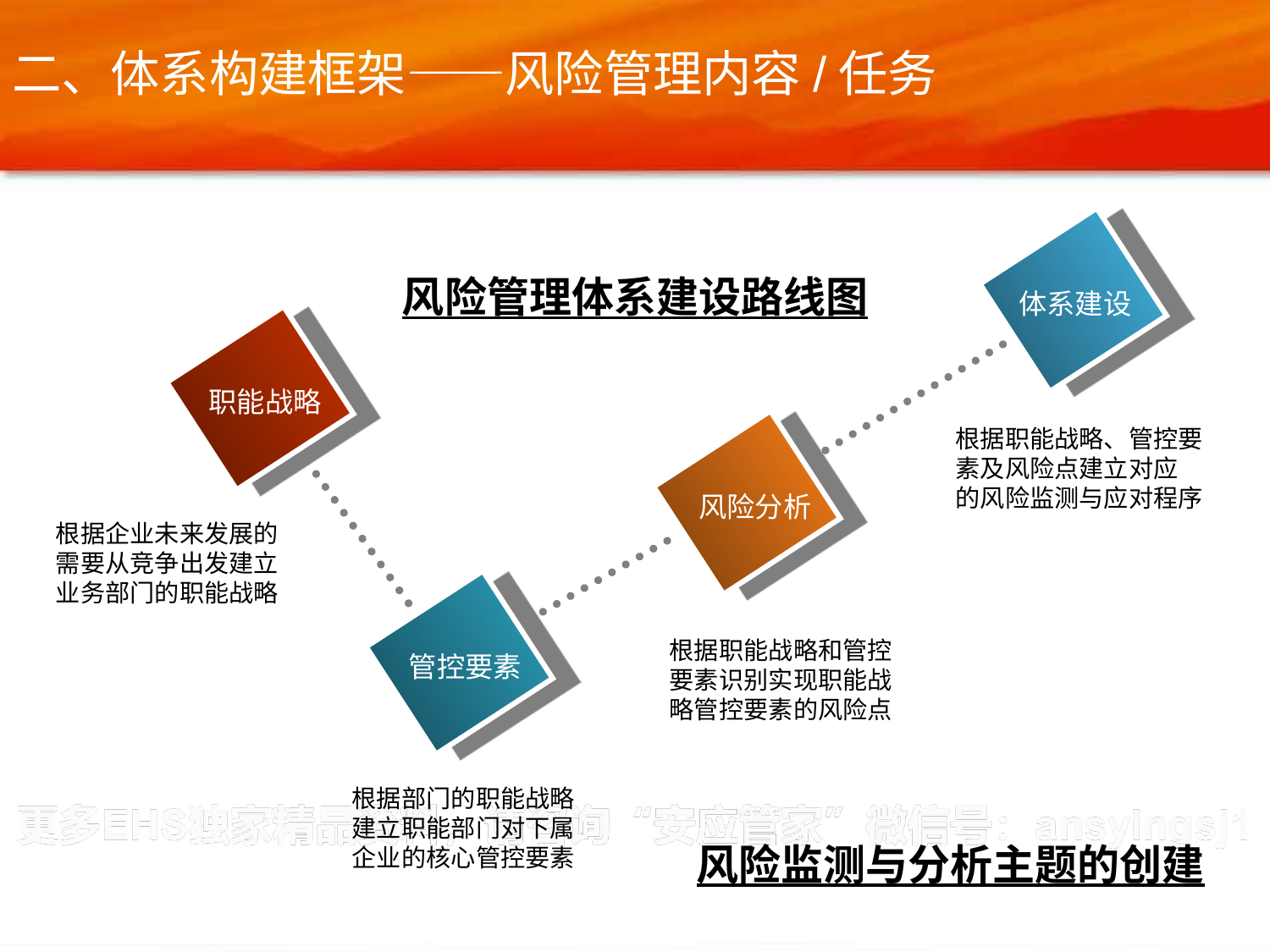

二、体系构建框架——风险管理内容/任务

风险管理体系建设路线图
体系建设

职能战略
根据职能战略、管控要
素及风险点建立对应
的风险监测与应对程序

风险分析
根据企业未来发展的
需要从竞争出发建立
业务部门的职能战略

根据职能战略和管控
要素识别实现职能战
略管控要素的风险点
管控要素
根据部门的职能战略
建立职能部门对下属
企业的核心管控要素
风险监测与分析主题的创建